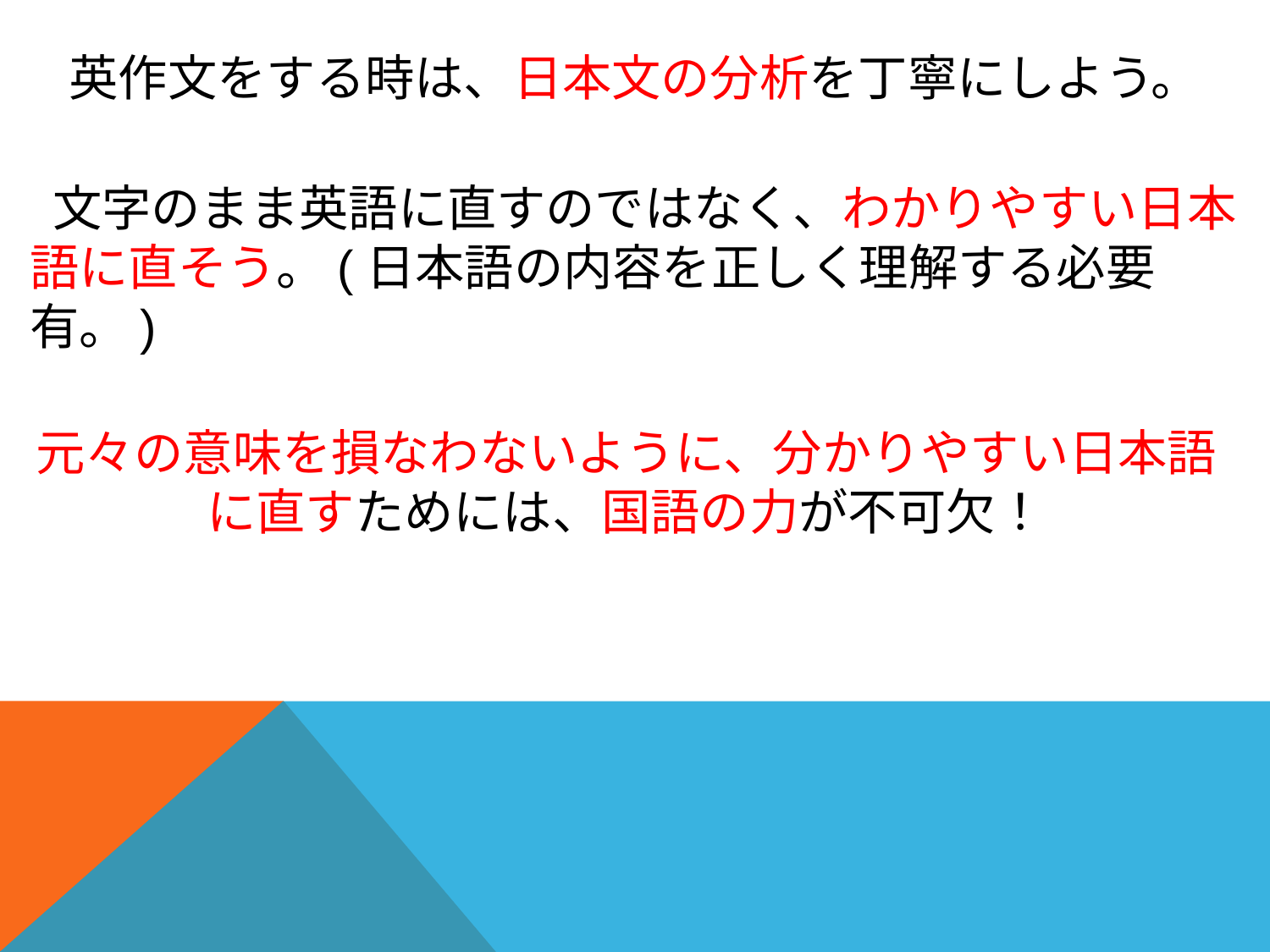

英作文をする時は、日本文の分析を丁寧にしよう。
 文字のまま英語に直すのではなく、わかりやすい日本語に直そう。(日本語の内容を正しく理解する必要有。)

元々の意味を損なわないように、分かりやすい日本語に直すためには、国語の力が不可欠！